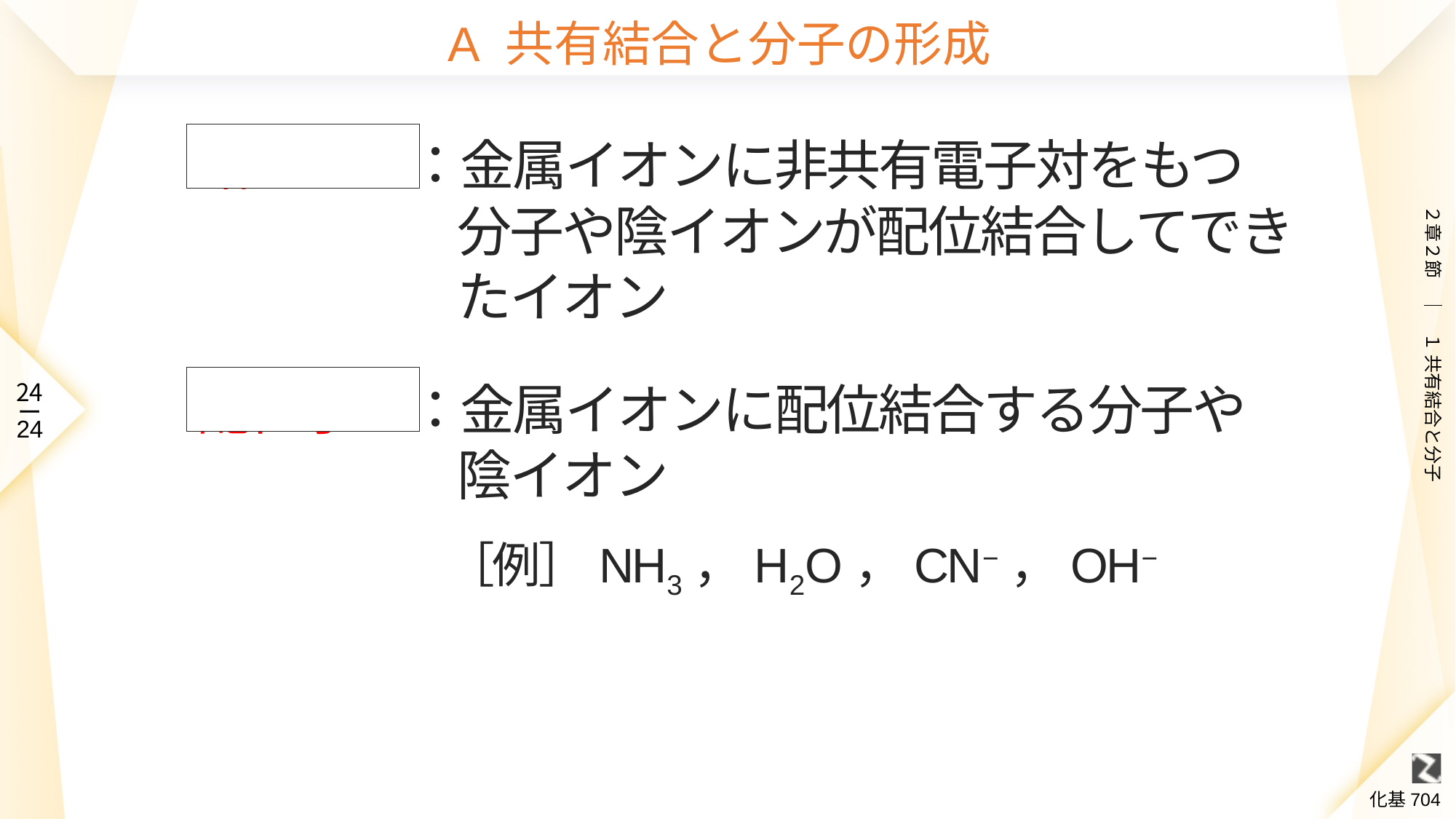

# A 共有結合と分子の形成

錯イオン：金属イオンに非共有電子対をもつ分子や陰イオンが配位結合してできたイオン

配位子　：金属イオンに配位結合する分子や陰イオン
［例］NH3，H2O，CN−，OH−